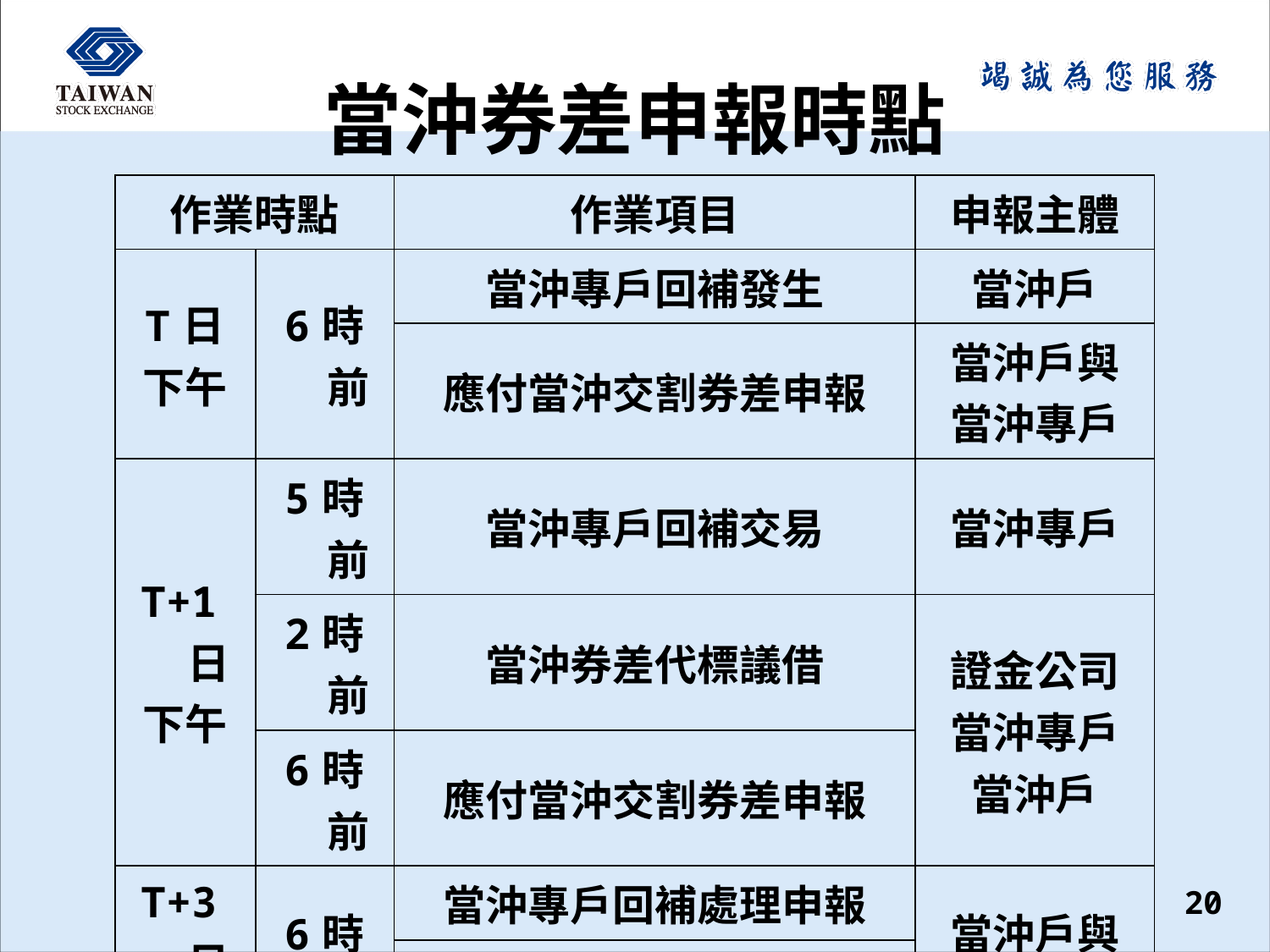

# 當沖券差申報時點
| 作業時點 |  | 作業項目 | 申報主體 |
| --- | --- | --- | --- |
| T日 下午 | 6時前 | 當沖專戶回補發生 | 當沖戶 |
|  |  | 應付當沖交割券差申報 | 當沖戶與 當沖專戶 |
| T+1日 下午 | 5時前 | 當沖專戶回補交易 | 當沖專戶 |
|  | 2時前 | 當沖券差代標議借 | 證金公司 當沖專戶 當沖戶 |
|  | 6時前 | 應付當沖交割券差申報 |  |
| T+3日 下午 | 6時前 | 當沖專戶回補處理申報 | 當沖戶與 當沖專戶 |
|  |  | 當沖交割券差還券申報 |  |
| T+4日 下午 | 6時前 | 當沖券差債務違約申報 | 當沖戶 |
20